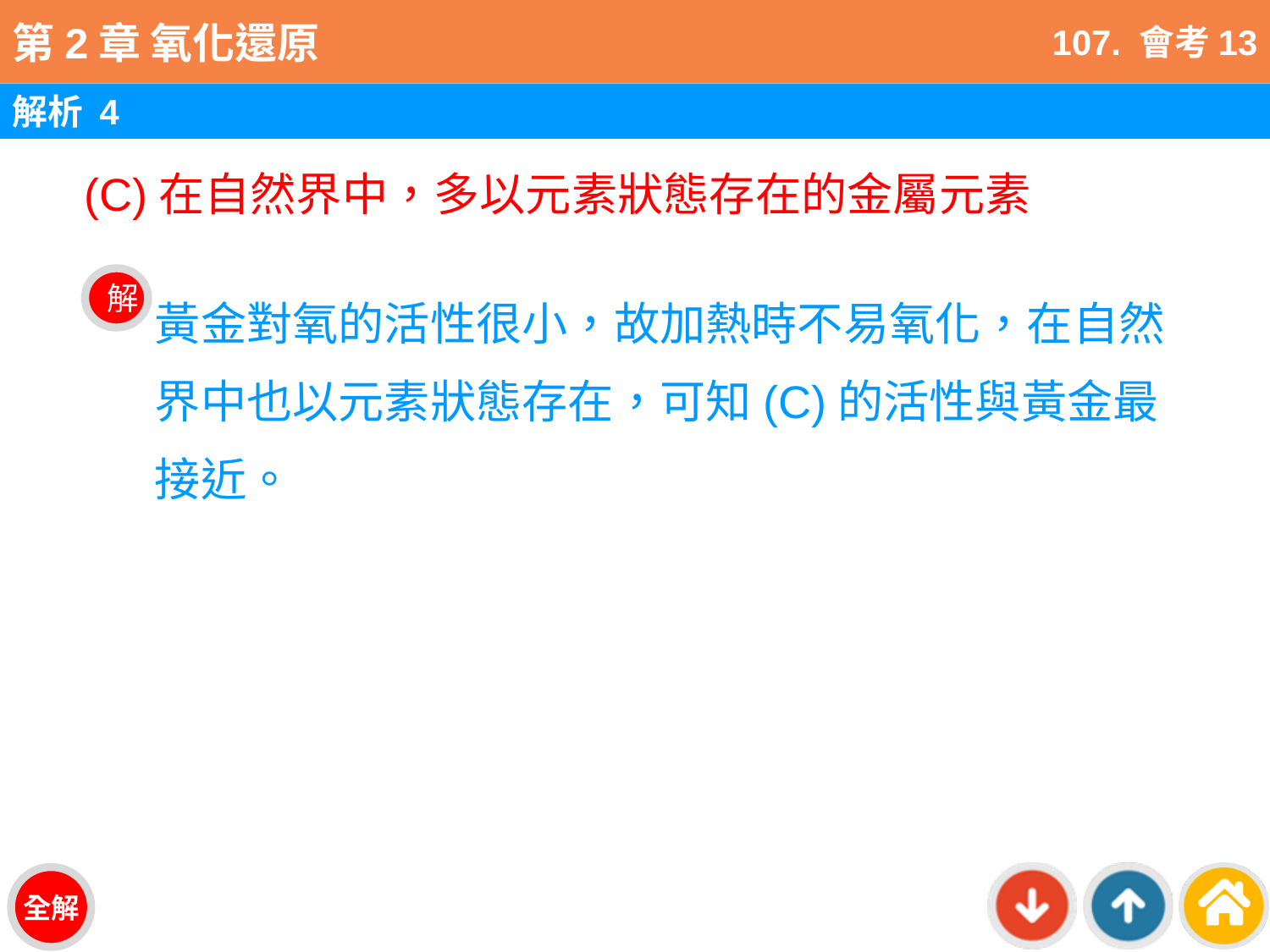

107. 會考13
解析 4
(C)在自然界中，多以元素狀態存在的金屬元素
黃金對氧的活性很小，故加熱時不易氧化，在自然界中也以元素狀態存在，可知(C)的活性與黃金最接近。
解
全解